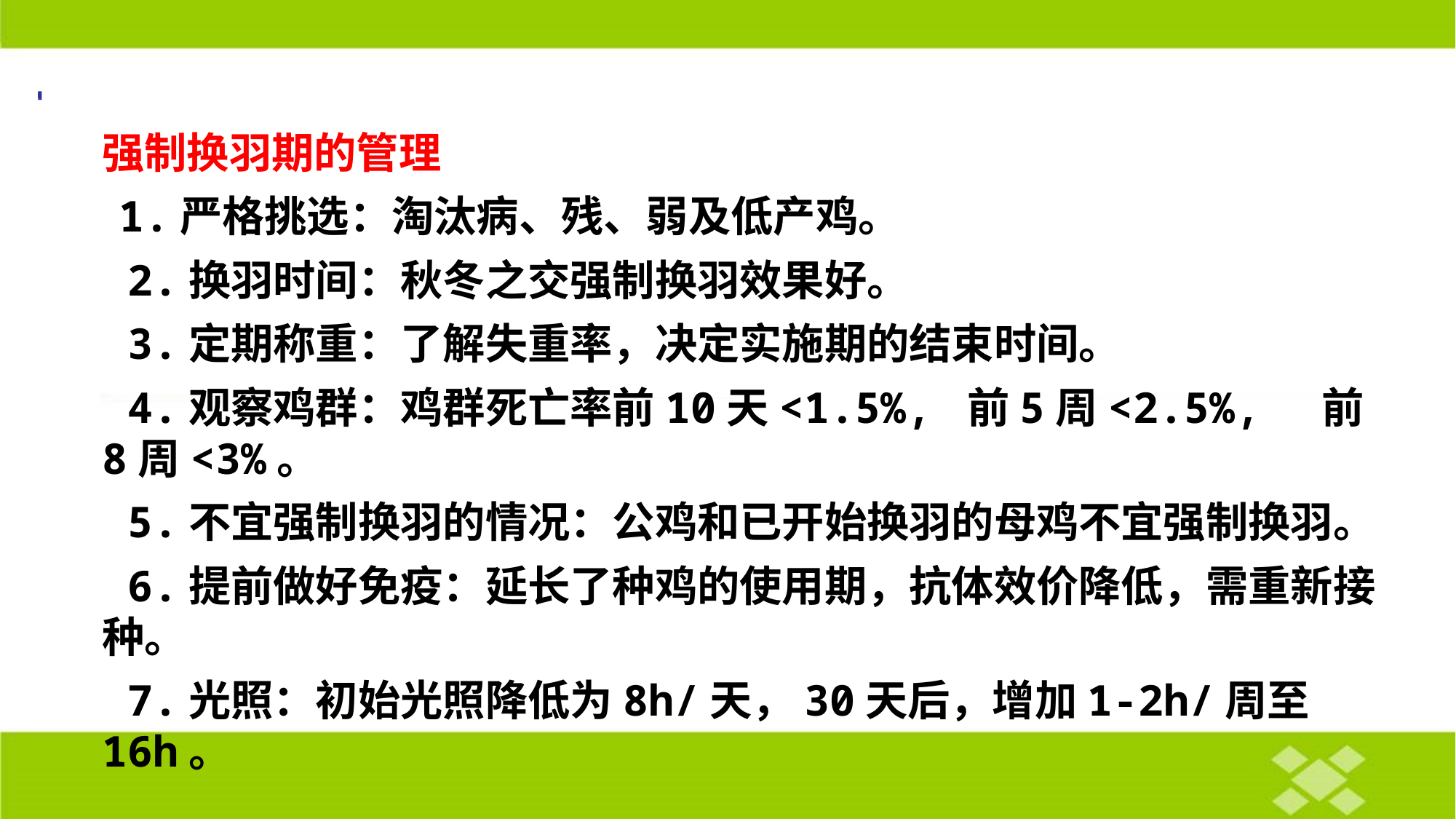

强制换羽期的管理
  1.严格挑选：淘汰病、残、弱及低产鸡。
 2.换羽时间：秋冬之交强制换羽效果好。
 3.定期称重：了解失重率，决定实施期的结束时间。
 4.观察鸡群：鸡群死亡率前10天<1.5%, 前5周<2.5%,  前8周<3%。
 5.不宜强制换羽的情况：公鸡和已开始换羽的母鸡不宜强制换羽。
 6.提前做好免疫：延长了种鸡的使用期，抗体效价降低，需重新接种。
 7.光照：初始光照降低为8h/天，30天后，增加1-2h/周至16h。